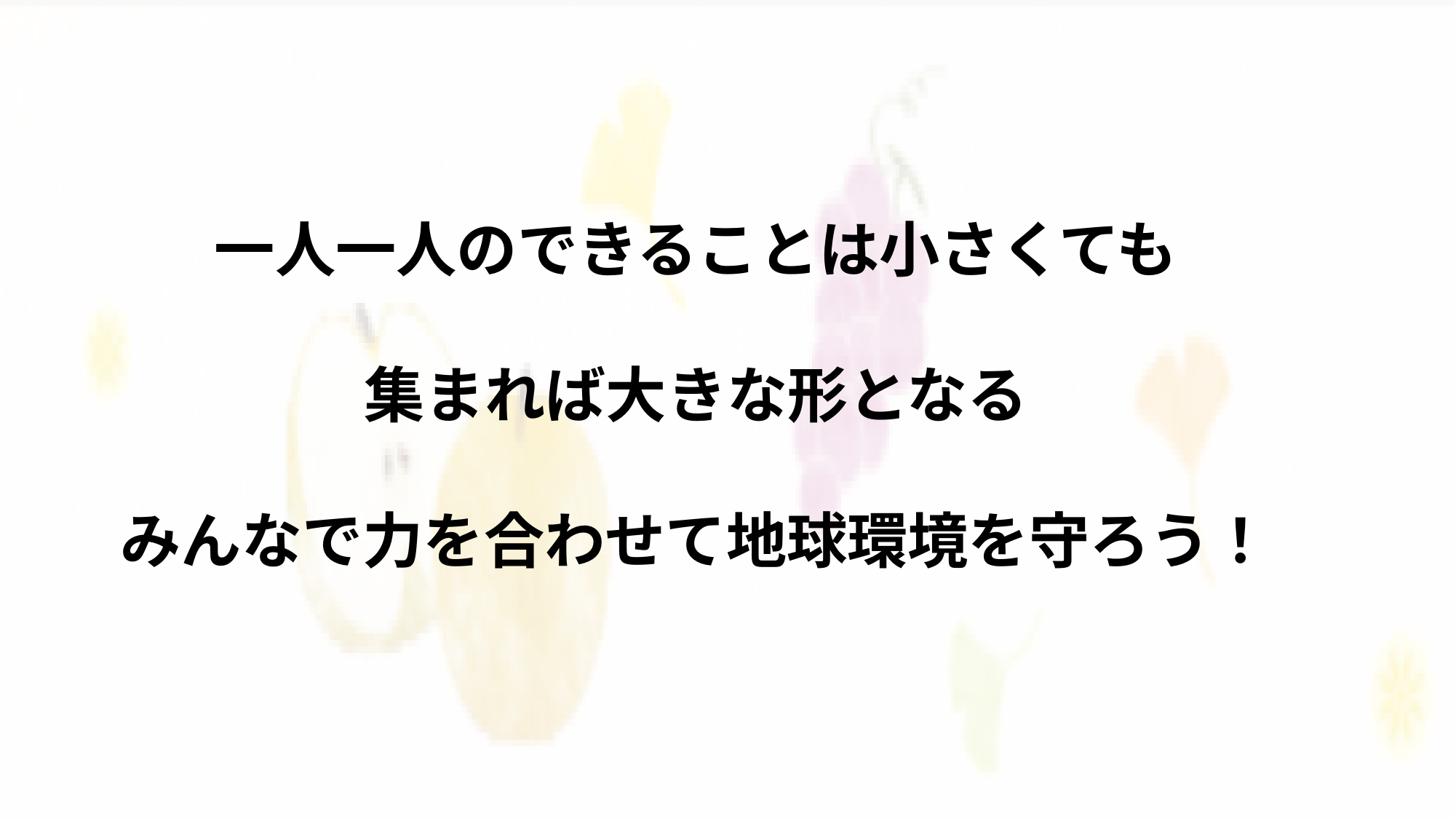

一人一人のできることは小さくても

集まれば大きな形となる

みんなで力を合わせて地球環境を守ろう！